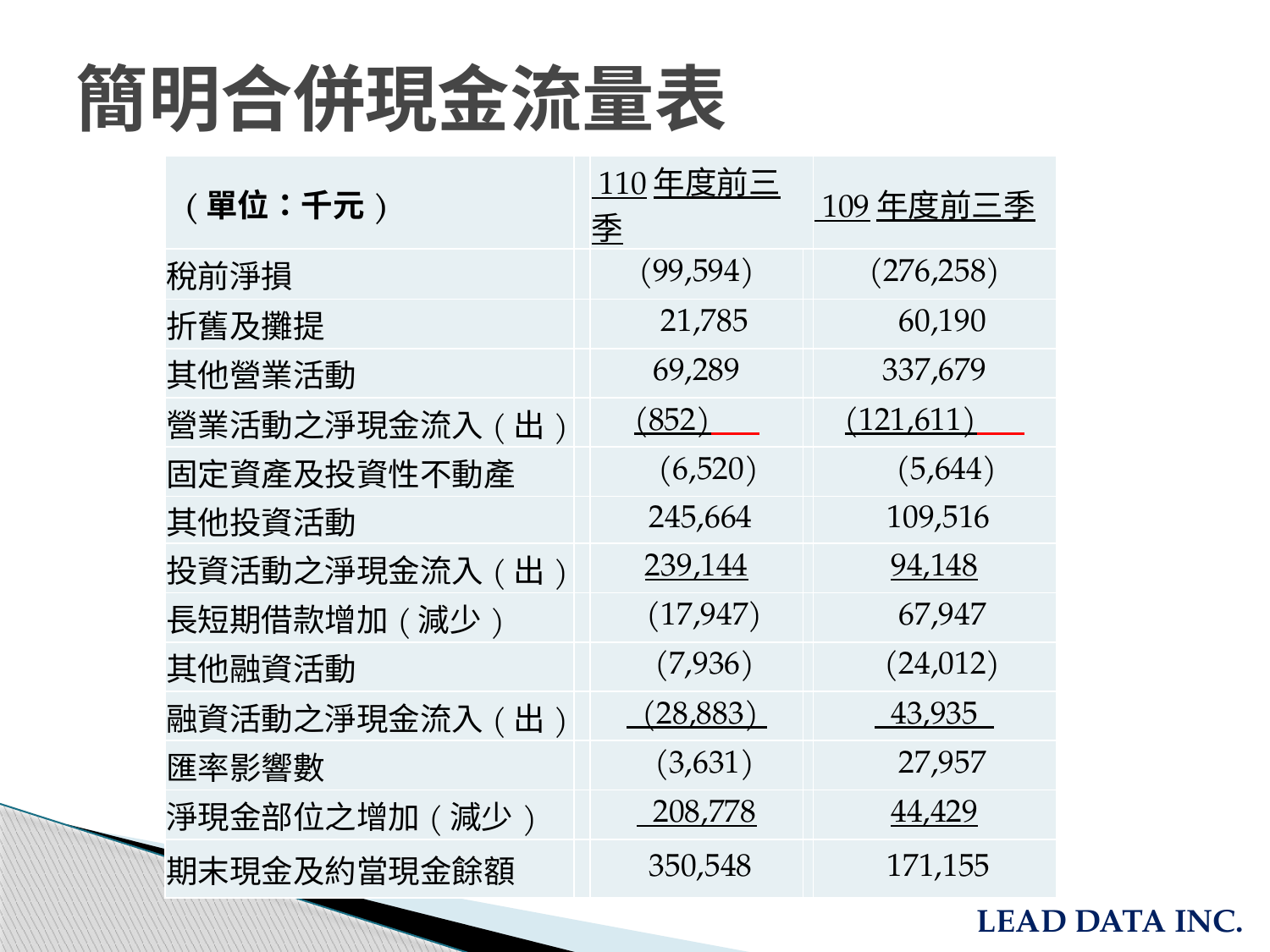

簡明合併現金流量表
| (單位：千元) |  | 110年度前三季 |  | 109年度前三季 |
| --- | --- | --- | --- | --- |
| 稅前淨損 |  | (99,594) |  | (276,258) |
| 折舊及攤提 |  | 21,785 |  | 60,190 |
| 其他營業活動 |  | 69,289 |  | 337,679 |
| 營業活動之淨現金流入(出) |  | (852) |  | (121,611) |
| 固定資產及投資性不動產 |  | (6,520) |  | (5,644) |
| 其他投資活動 |  | 245,664 |  | 109,516 |
| 投資活動之淨現金流入(出) |  | 239,144 |  | 94,148 |
| 長短期借款增加(減少) |  | (17,947) |  | 67,947 |
| 其他融資活動 |  | (7,936) |  | (24,012) |
| 融資活動之淨現金流入(出) |  | (28,883) |  | 43,935 |
| 匯率影響數 |  | (3,631) |  | 27,957 |
| 淨現金部位之增加(減少) |  | 208,778 |  | 44,429 |
| 期末現金及約當現金餘額 |  | 350,548 |  | 171,155 |
LEAD DATA INC.